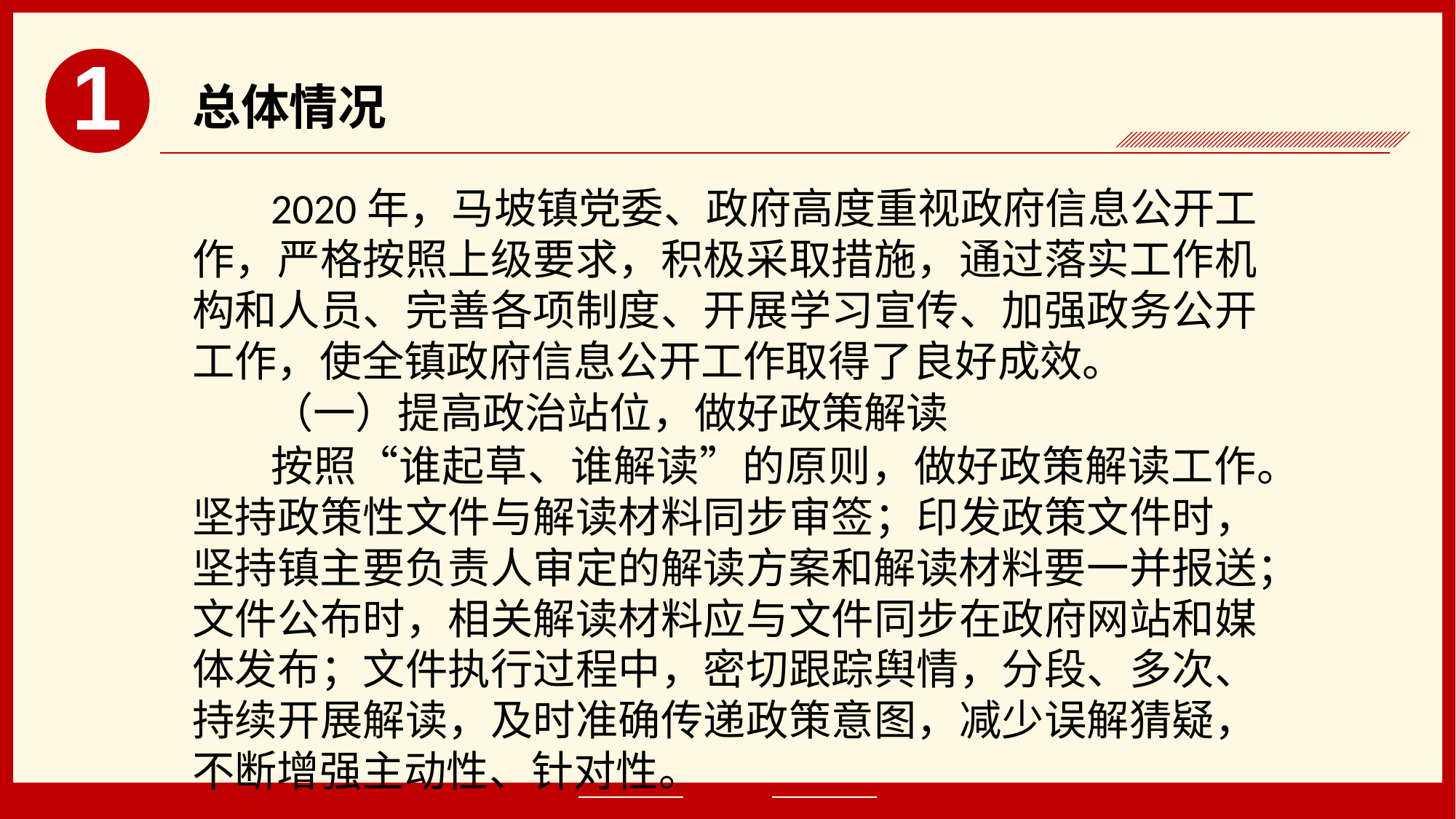

# 1
总体情况
2020年，马坡镇党委、政府高度重视政府信息公开工作，严格按照上级要求，积极采取措施，通过落实工作机构和人员、完善各项制度、开展学习宣传、加强政务公开工作，使全镇政府信息公开工作取得了良好成效。
（一）提高政治站位，做好政策解读
按照“谁起草、谁解读”的原则，做好政策解读工作。坚持政策性文件与解读材料同步审签；印发政策文件时，坚持镇主要负责人审定的解读方案和解读材料要一并报送；文件公布时，相关解读材料应与文件同步在政府网站和媒体发布；文件执行过程中，密切跟踪舆情，分段、多次、持续开展解读，及时准确传递政策意图，减少误解猜疑，不断增强主动性、针对性。
5